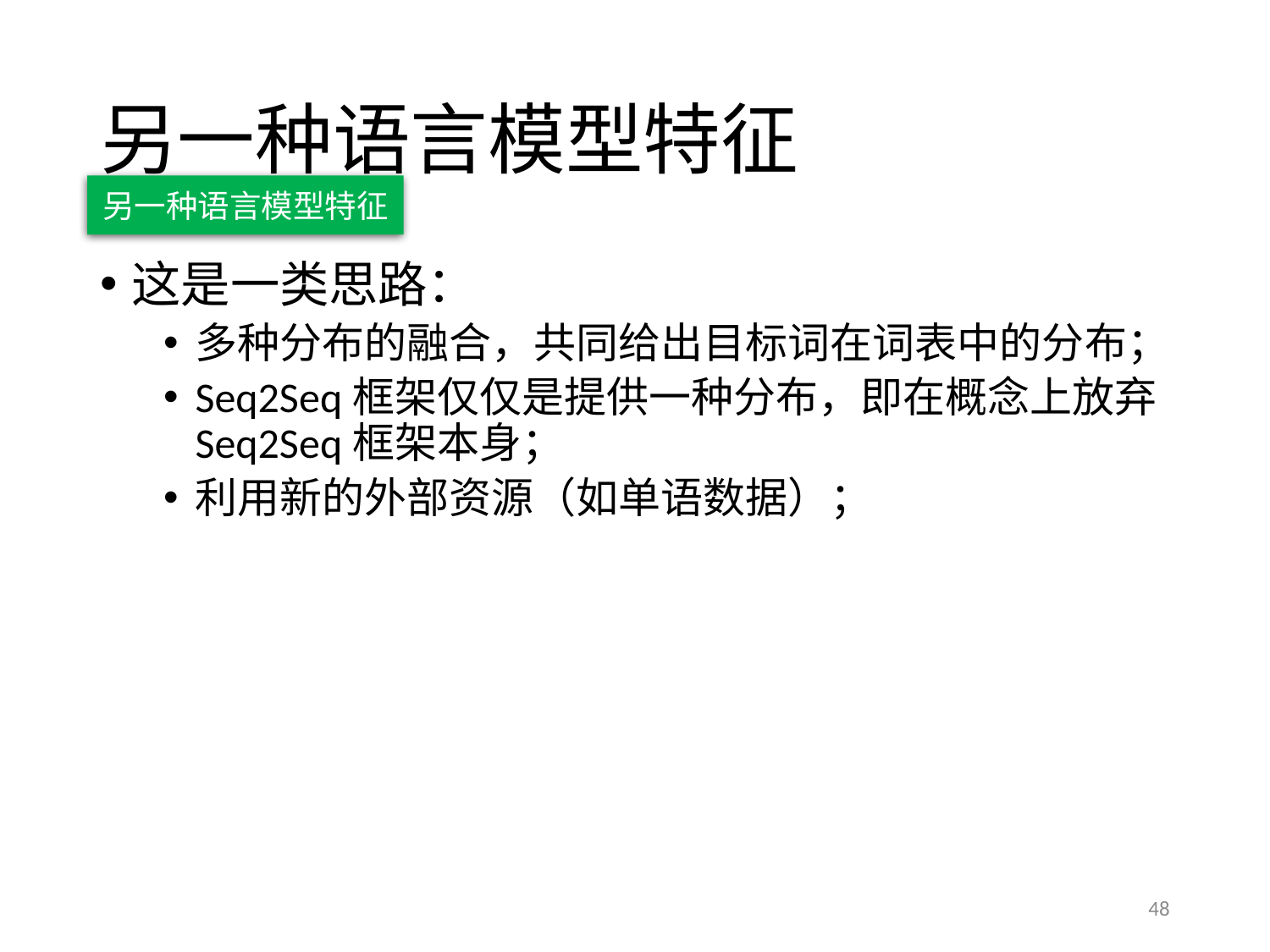

# 另一种语言模型特征
另一种语言模型特征
这是一类思路：
多种分布的融合，共同给出目标词在词表中的分布；
Seq2Seq框架仅仅是提供一种分布，即在概念上放弃Seq2Seq框架本身；
利用新的外部资源（如单语数据）；

48